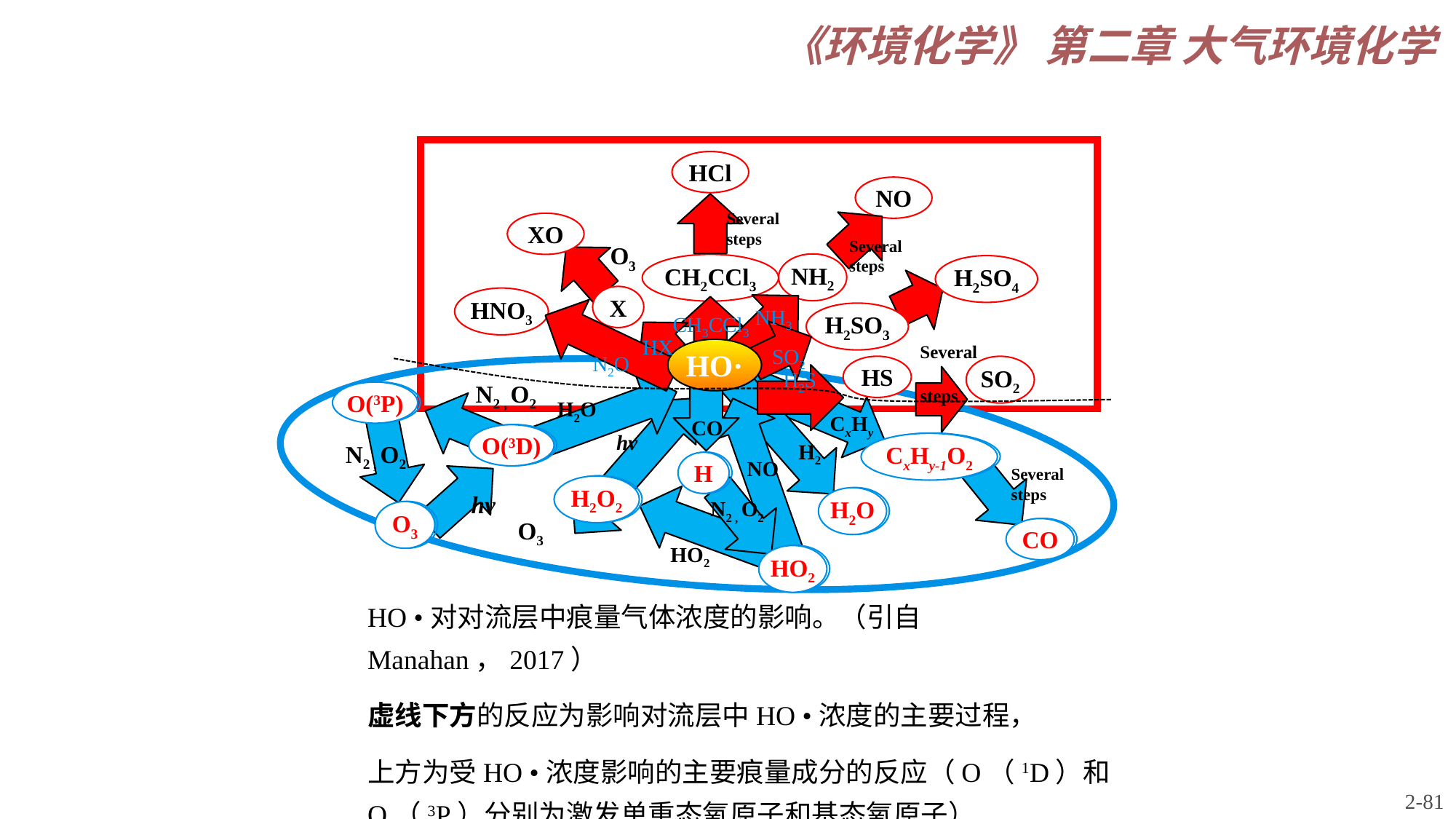

HCl

CH2CCl3

NO
Several
steps

XO
Several
steps
O3

NH2
H2SO4

X
HNO3

NH3
H2SO3
CH3CCl3

HX
Several

steps
SO2
HO·
N2O
HS
SO2

H2S

N2 , O2

O(3P)
O(3P)

H2O

CxHy
CO
hν
O(3D)
O(3D)

H2
CxHy-1O2
CxHy-1O2
N2 , O2

NO
H
H
Several
steps

H2O2
H2O2
hν
H2O
H2O

N2 , O2

O3
O3
O3
CO
CO
HO2
HO2
HO2

HO •对对流层中痕量气体浓度的影响。（引自Manahan，2017）
虚线下方的反应为影响对流层中HO •浓度的主要过程，
上方为受HO •浓度影响的主要痕量成分的反应（O（1D）和O（3P）分别为激发单重态氧原子和基态氧原子）
2-81